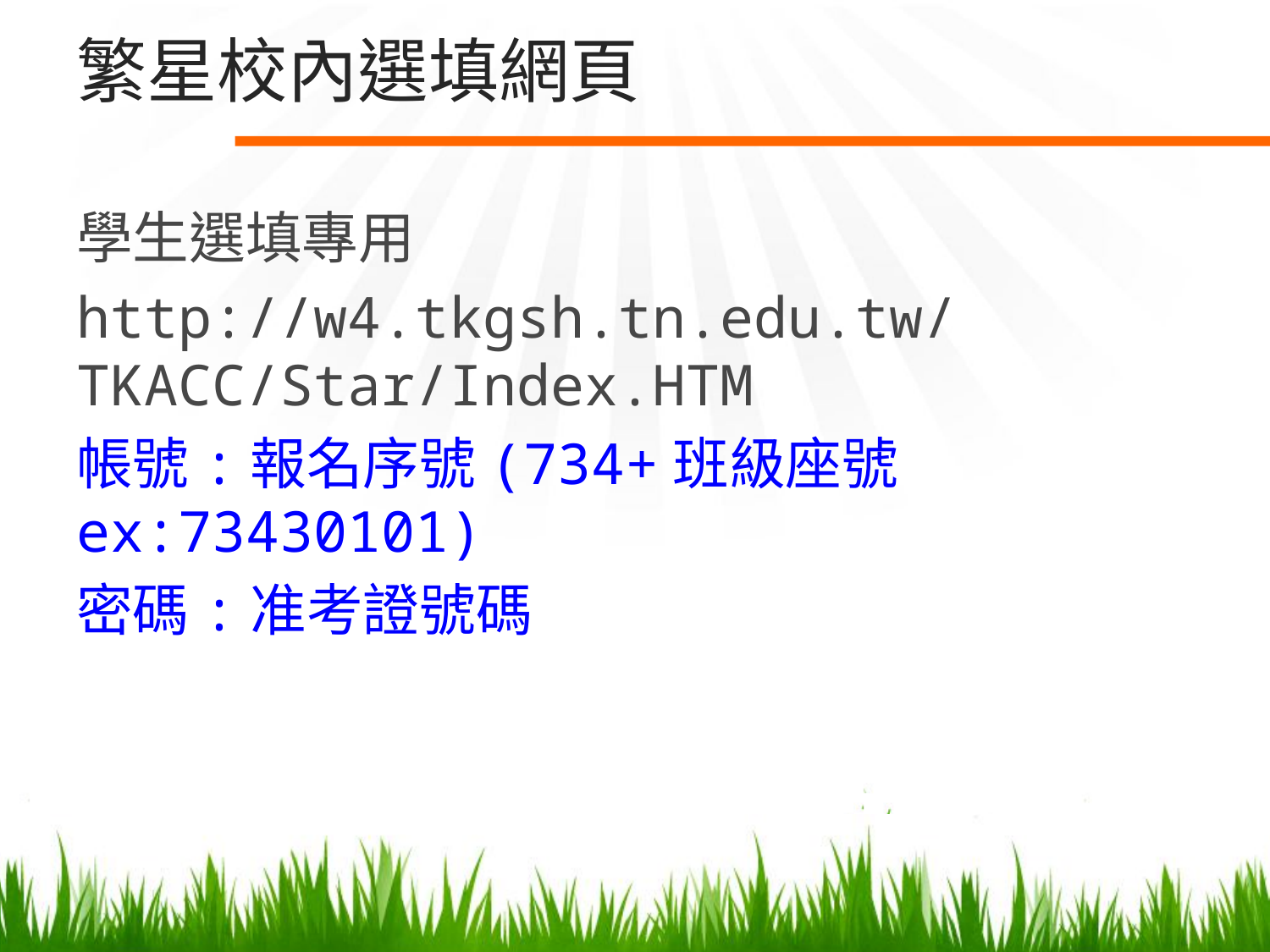

# 繁星校內選填網頁
學生選填專用
http://w4.tkgsh.tn.edu.tw/TKACC/Star/Index.HTM
帳號:報名序號(734+班級座號 ex:73430101)
密碼:准考證號碼